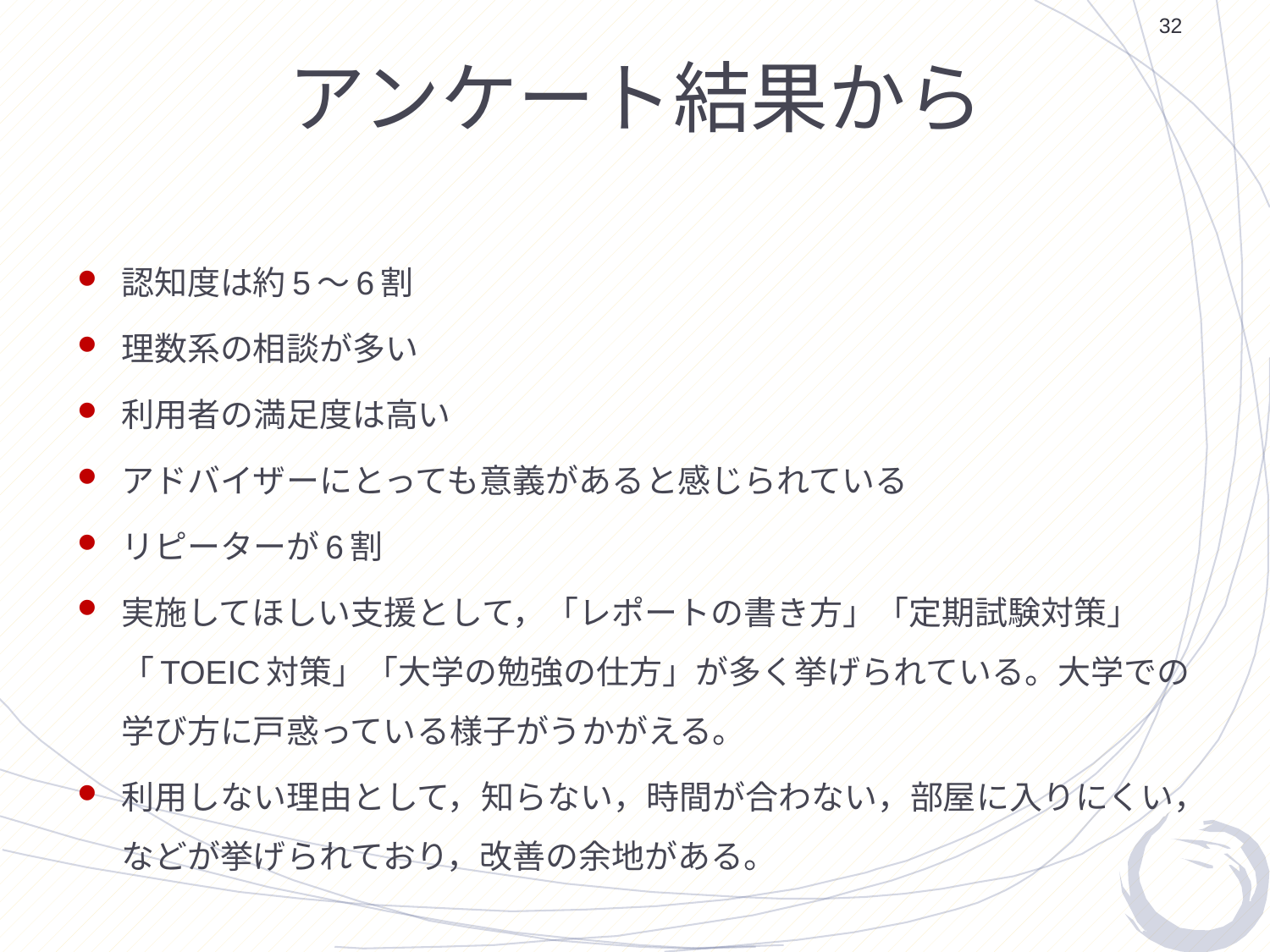

32
# アンケート結果から
認知度は約5～6割
理数系の相談が多い
利用者の満足度は高い
アドバイザーにとっても意義があると感じられている
リピーターが6割
実施してほしい支援として，「レポートの書き方」「定期試験対策」「TOEIC対策」「大学の勉強の仕方」が多く挙げられている。大学での学び方に戸惑っている様子がうかがえる。
利用しない理由として，知らない，時間が合わない，部屋に入りにくい，などが挙げられており，改善の余地がある。